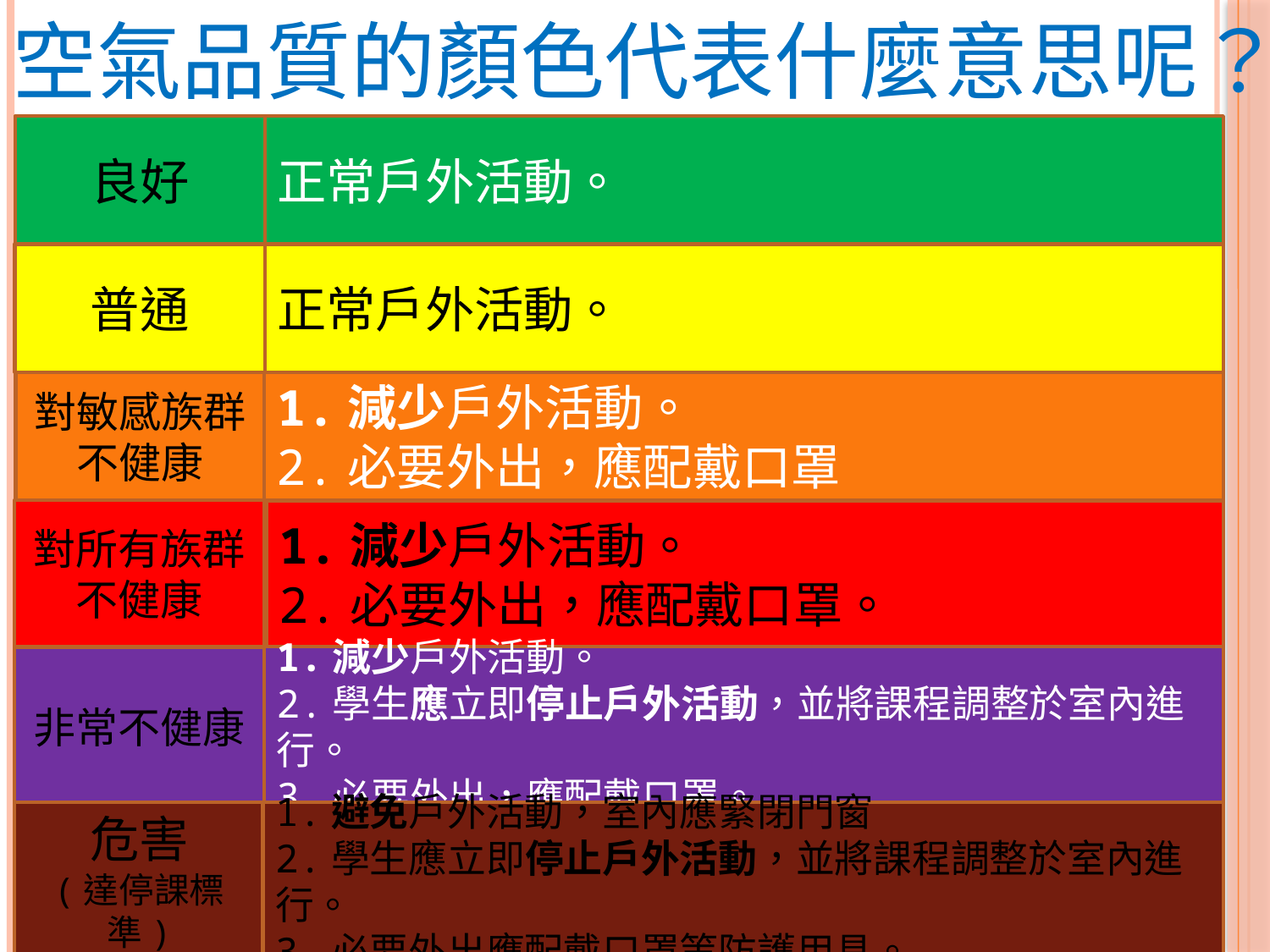

# 空氣品質的顏色代表什麼意思呢？
良好
正常戶外活動。
普通
正常戶外活動。
對敏感族群
不健康
1.減少戶外活動。
2.必要外出，應配戴口罩
對所有族群不健康
1.減少戶外活動。
2.必要外出，應配戴口罩。
1.減少戶外活動。
2.學生應立即停止戶外活動，並將課程調整於室內進行。
3.必要外出，應配戴口罩。
非常不健康
1.避免戶外活動，室內應緊閉門窗
2.學生應立即停止戶外活動，並將課程調整於室內進行。
3.必要外出應配戴口罩等防護用具。
危害
(達停課標準)